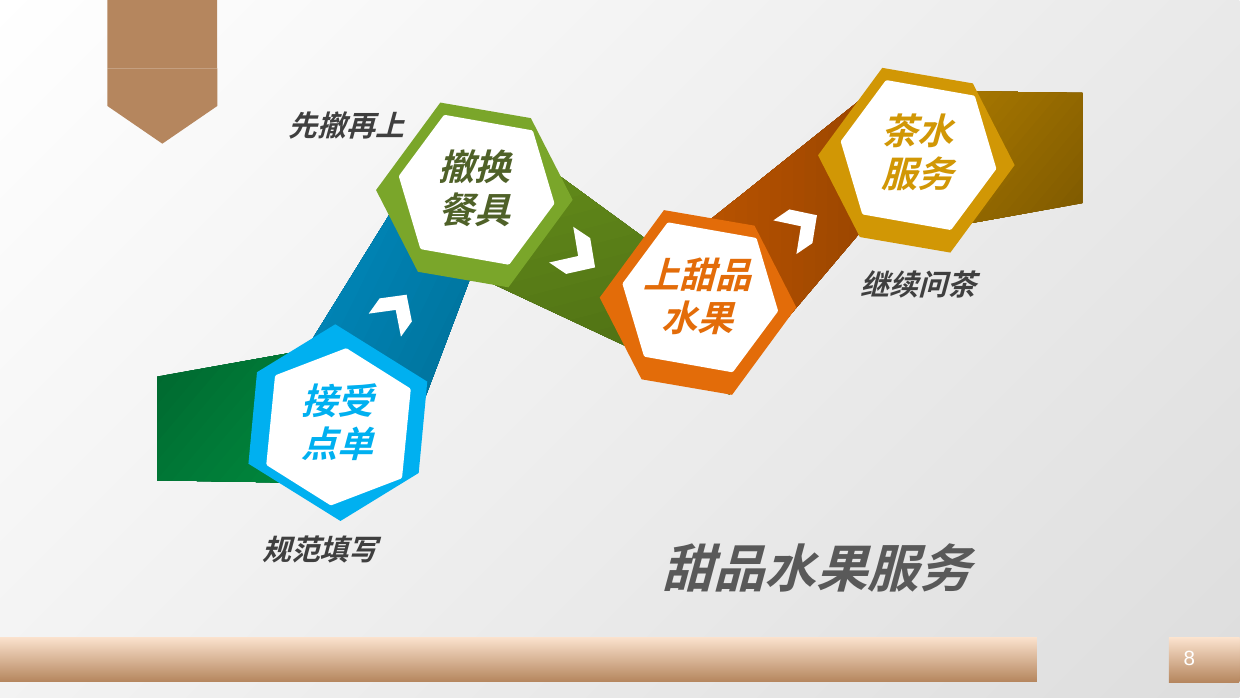

先撤再上
茶水
服务

撤换
餐具

上甜品
水果

继续问茶

接受
点单
规范填写
甜品水果服务
8